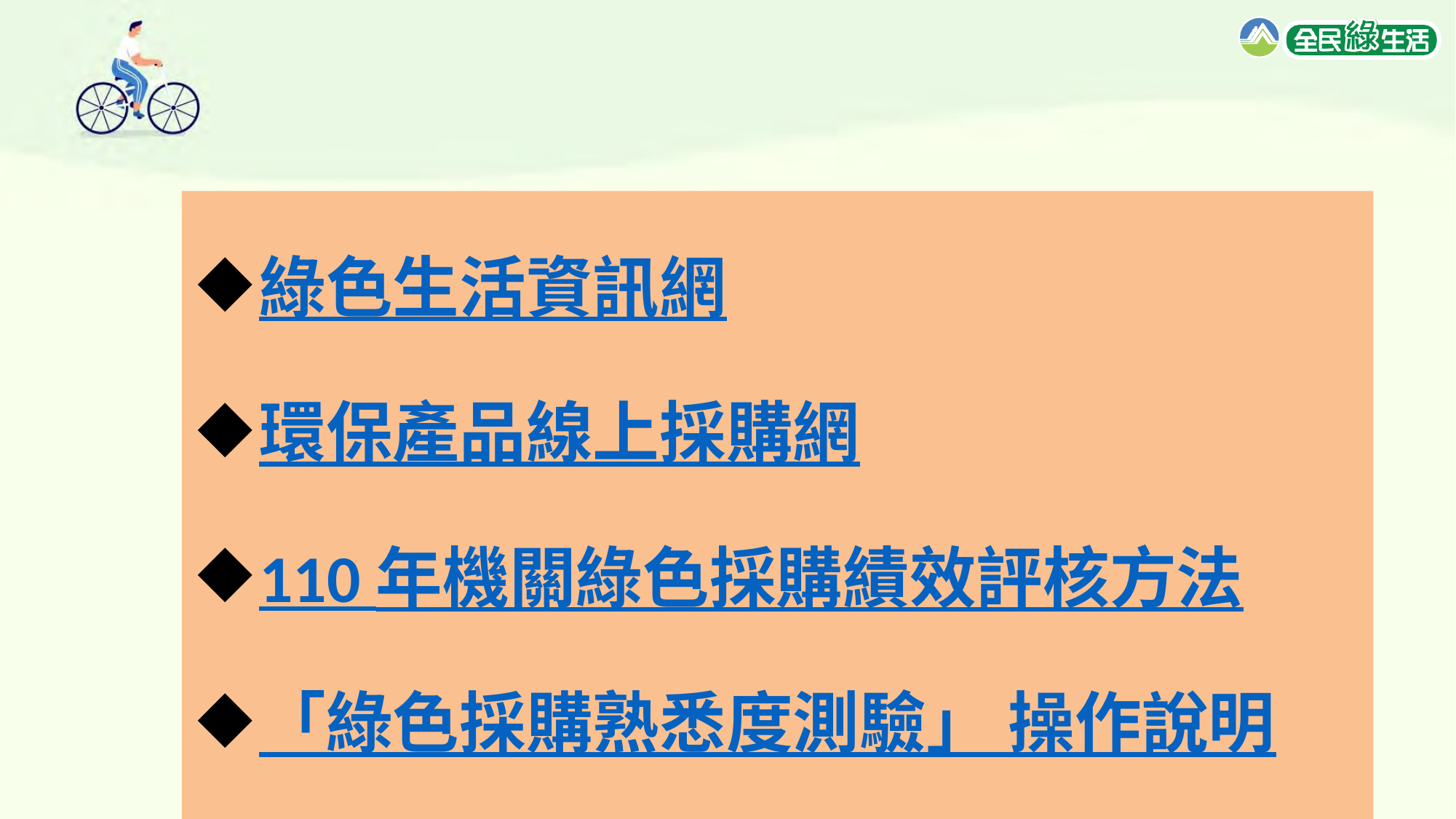

綠色生活資訊網
環保產品線上採購網
110 年機關綠色採購績效評核方法
「綠色採購熟悉度測驗」 操作說明